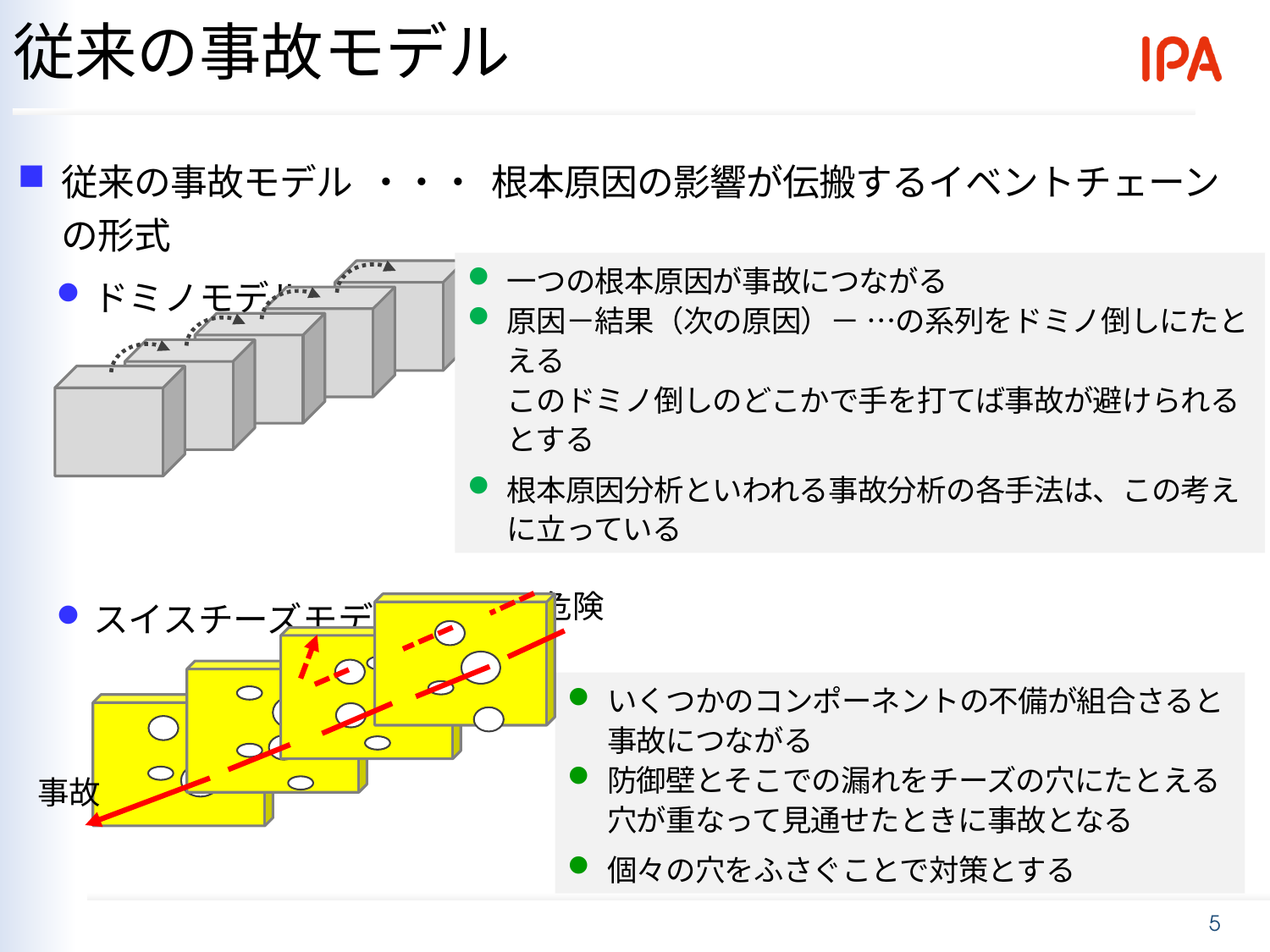

従来の事故モデル
従来の事故モデル  ・・・  根本原因の影響が伝搬するイベントチェーンの形式
ドミノモデル
スイスチーズモデル
一つの根本原因が事故につながる
原因－結果（次の原因）－ …の系列をドミノ倒しにたとえる
このドミノ倒しのどこかで手を打てば事故が避けられるとする
根本原因分析といわれる事故分析の各手法は、この考えに立っている

危険

いくつかのコンポーネントの不備が組合さると事故につながる
防御壁とそこでの漏れをチーズの穴にたとえる
穴が重なって見通せたときに事故となる
個々の穴をふさぐことで対策とする

事故
5